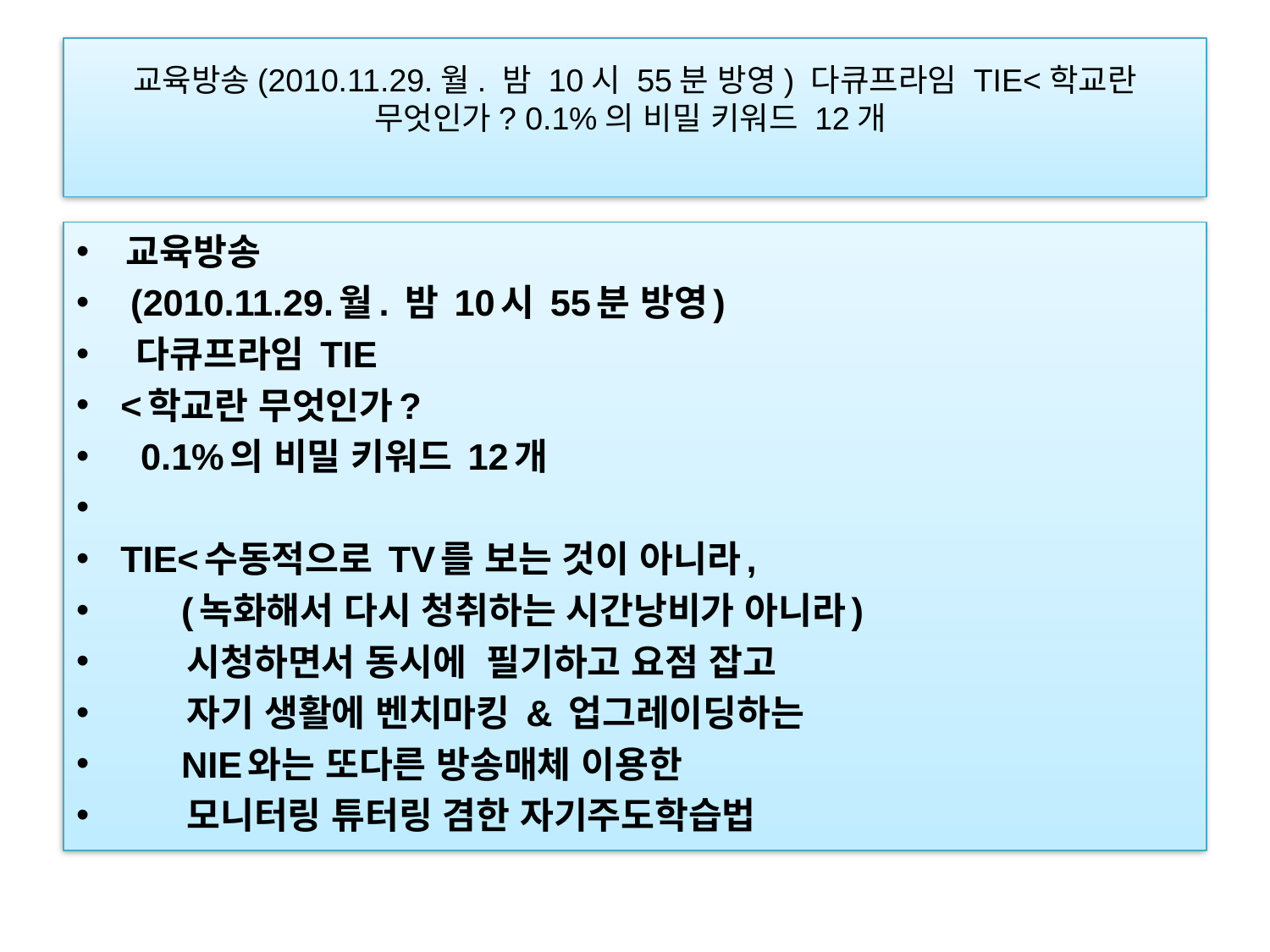

# 교육방송(2010.11.29.월. 밤 10시 55분 방영) 다큐프라임 TIE<학교란 무엇인가? 0.1%의 비밀 키워드 12개
﻿교육방송
 (2010.11.29.월. 밤 10시 55분 방영)
 다큐프라임 TIE
<학교란 무엇인가?
  0.1%의 비밀 키워드 12개

TIE<수동적으로 TV를 보는 것이 아니라,
      (녹화해서 다시 청취하는 시간낭비가 아니라)
      시청하면서 동시에  필기하고 요점 잡고
      자기 생활에 벤치마킹 & 업그레이딩하는
      NIE와는 또다른 방송매체 이용한
      모니터링 튜터링 겸한 자기주도학습법